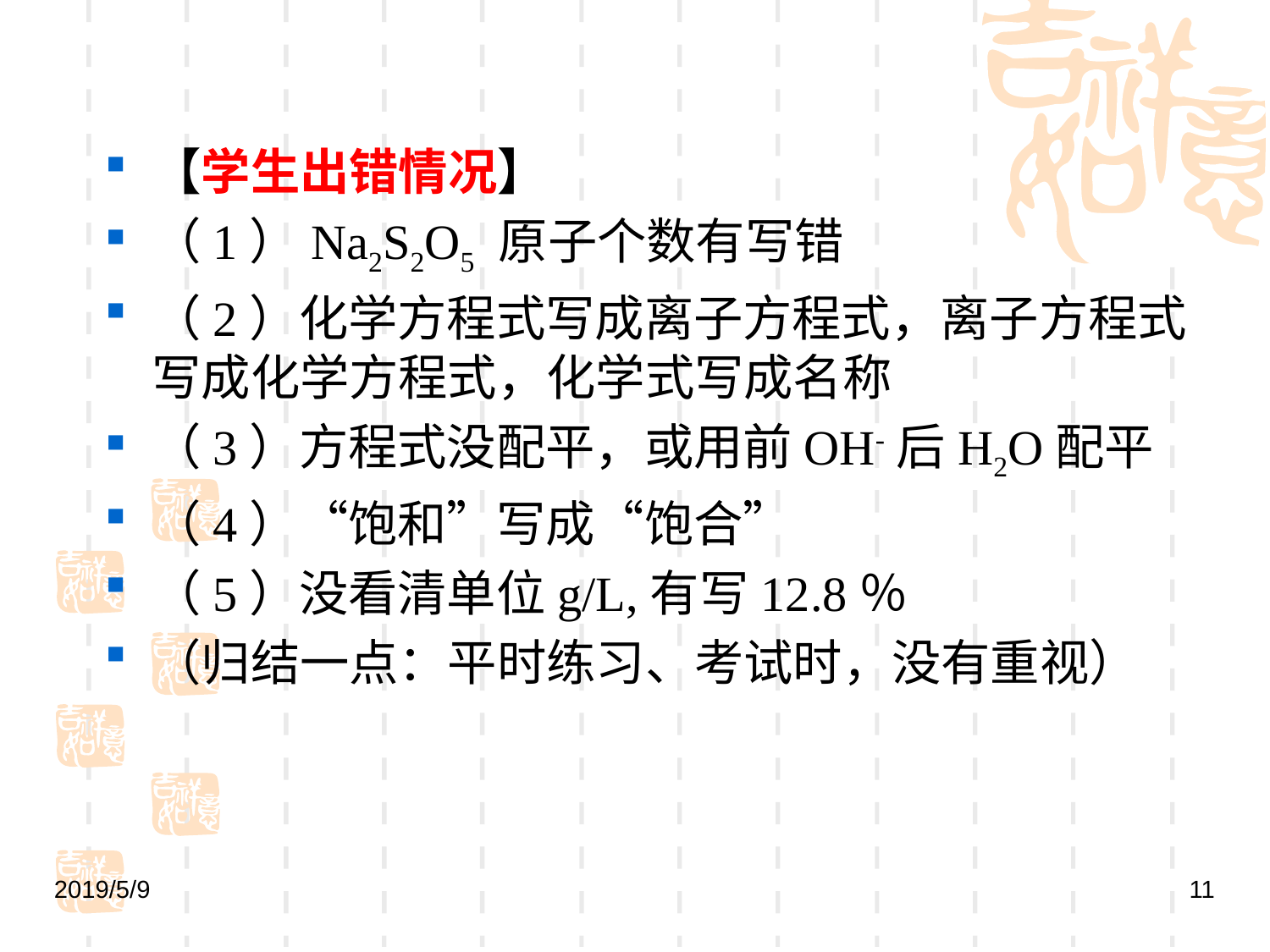

【学生出错情况】
（1）Na2S2O5 原子个数有写错
（2）化学方程式写成离子方程式，离子方程式写成化学方程式，化学式写成名称
（3）方程式没配平，或用前OH-后H2O配平
（4）“饱和”写成“饱合”
（5）没看清单位g/L,有写12.8％
（归结一点：平时练习、考试时，没有重视）
2019/5/9
11